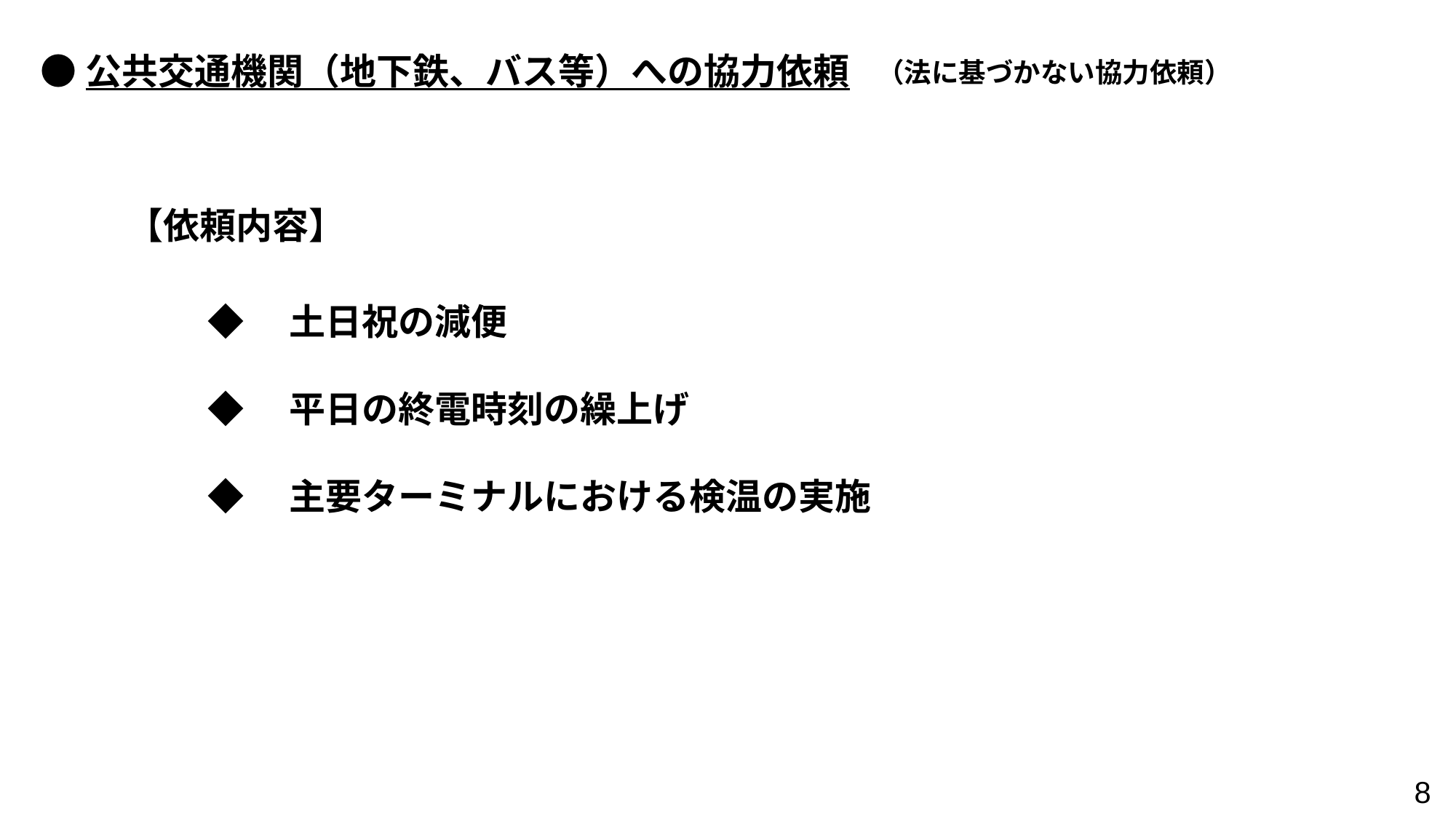

●公共交通機関（地下鉄、バス等）への協力依頼
（法に基づかない協力依頼）
【依頼内容】
◆　土日祝の減便

◆　平日の終電時刻の繰上げ

◆　主要ターミナルにおける検温の実施
8